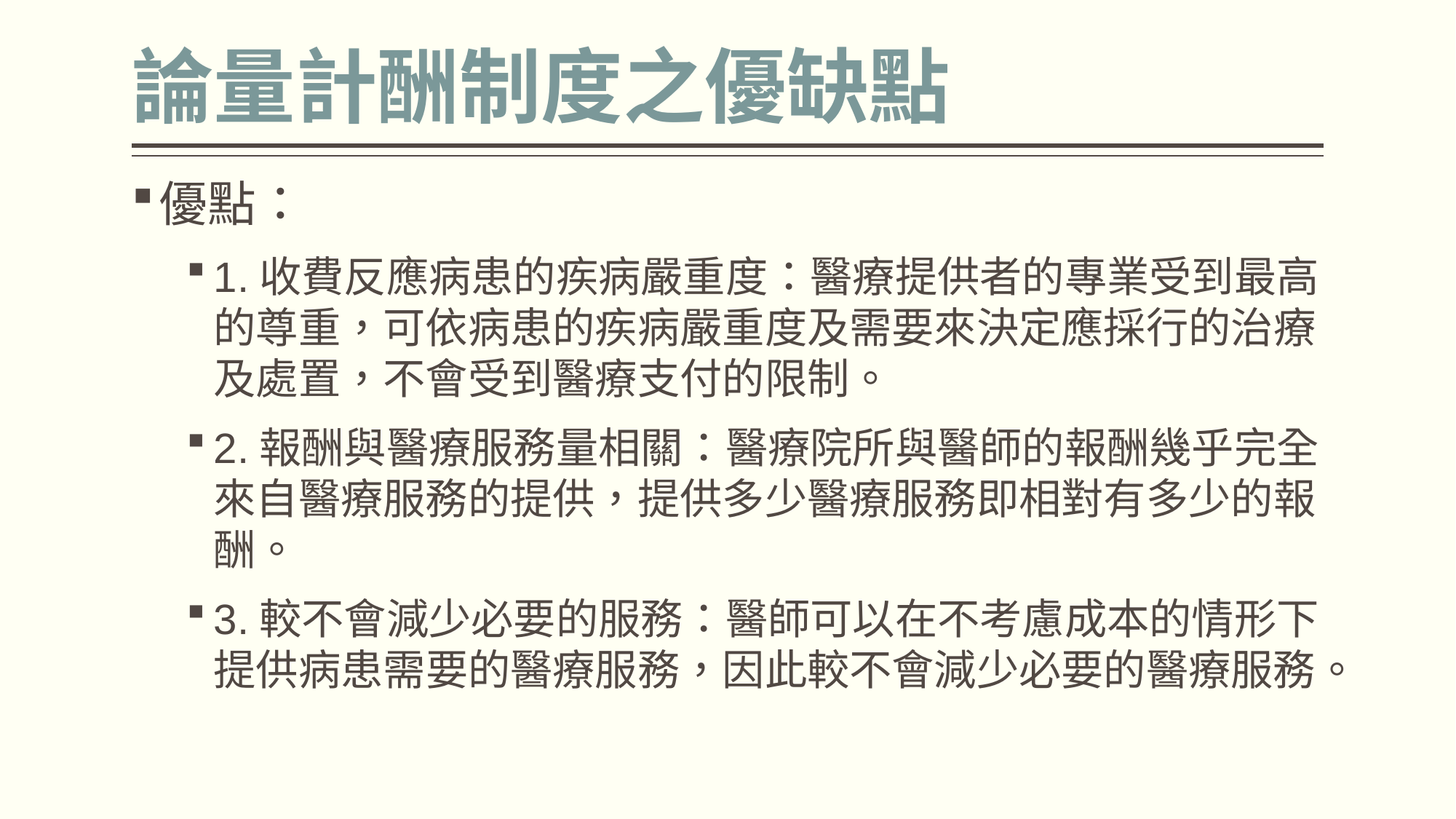

# 論量計酬制度之優缺點
優點：
1.收費反應病患的疾病嚴重度：醫療提供者的專業受到最高的尊重，可依病患的疾病嚴重度及需要來決定應採行的治療及處置，不會受到醫療支付的限制。
2.報酬與醫療服務量相關：醫療院所與醫師的報酬幾乎完全來自醫療服務的提供，提供多少醫療服務即相對有多少的報酬。
3.較不會減少必要的服務：醫師可以在不考慮成本的情形下提供病患需要的醫療服務，因此較不會減少必要的醫療服務。